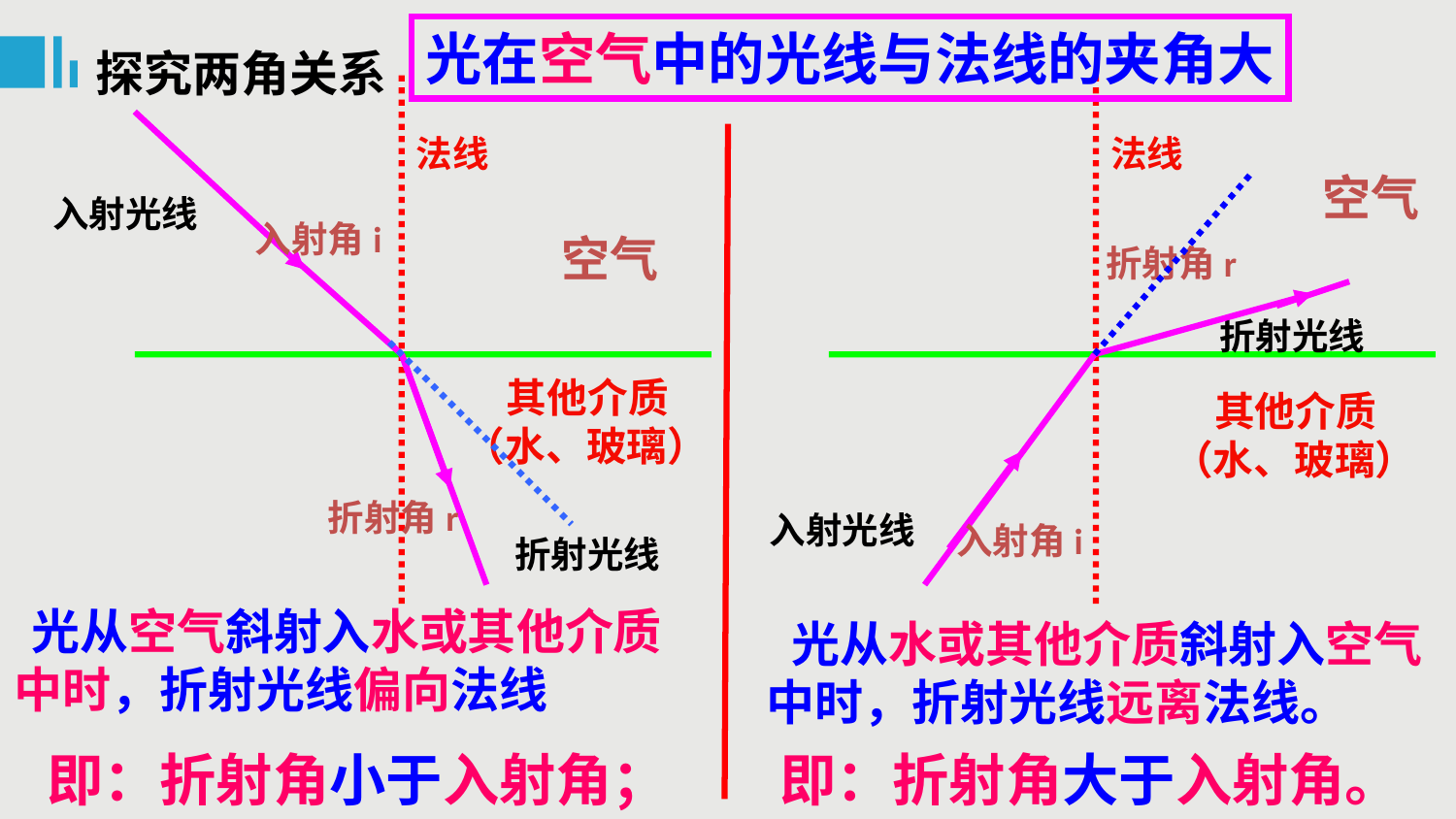

光在空气中的光线与法线的夹角大

探究两角关系

法线

法线
空气

入射光线
入射角i
空气
折射角r

折射光线

    其他介质
（水、玻璃）
    其他介质
（水、玻璃）

折射角r
入射光线
入射角i
折射光线
 光从空气斜射入水或其他介质中时，折射光线偏向法线
  光从水或其他介质斜射入空气中时，折射光线远离法线。
即：折射角小于入射角；
即：折射角大于入射角。